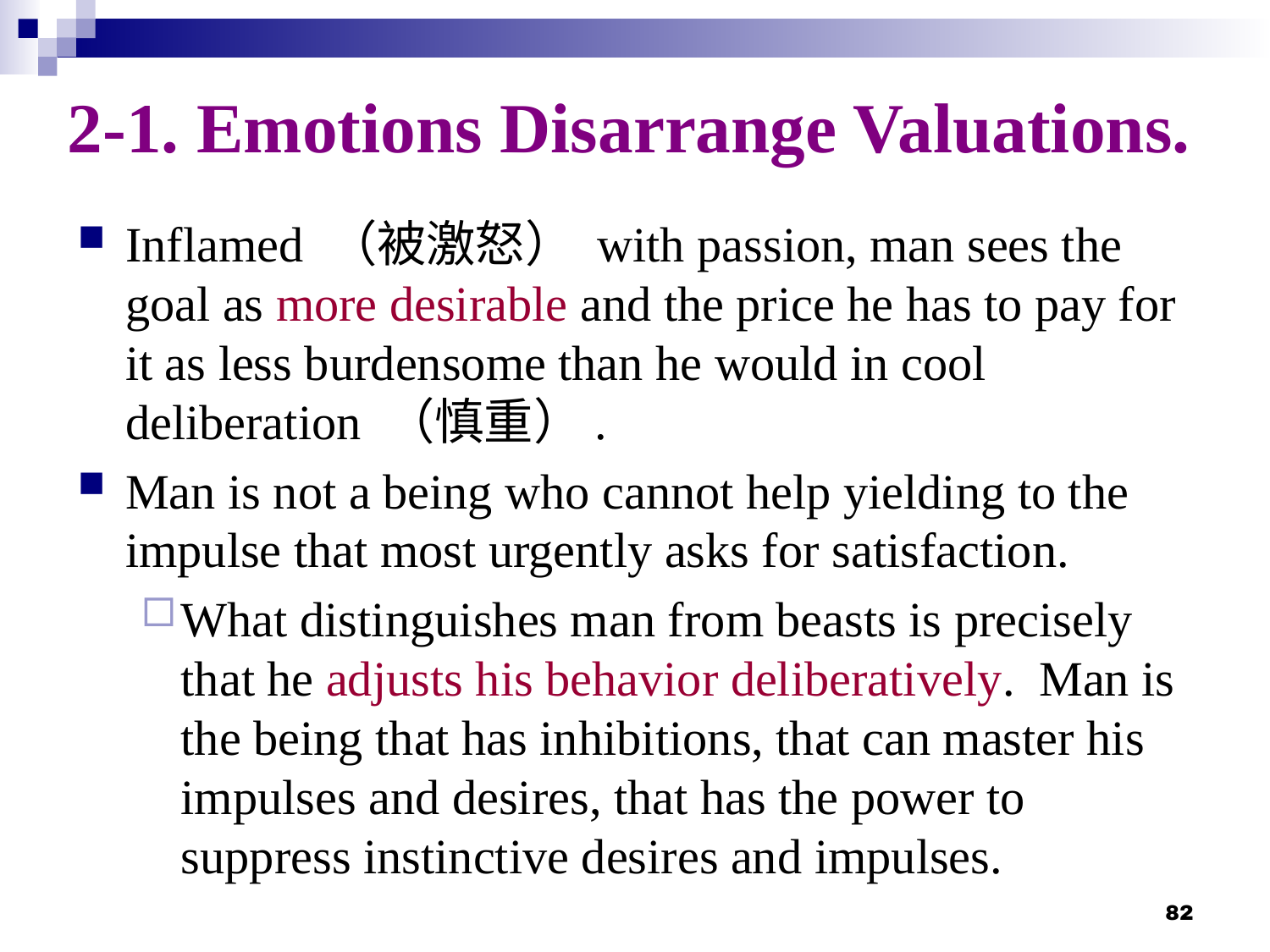

# 2-1. Emotions Disarrange Valuations.
Inflamed （被激怒） with passion, man sees the goal as more desirable and the price he has to pay for it as less burdensome than he would in cool deliberation （慎重）.
Man is not a being who cannot help yielding to the impulse that most urgently asks for satisfaction.
What distinguishes man from beasts is precisely that he adjusts his behavior deliberatively.  Man is the being that has inhibitions, that can master his impulses and desires, that has the power to suppress instinctive desires and impulses.
82